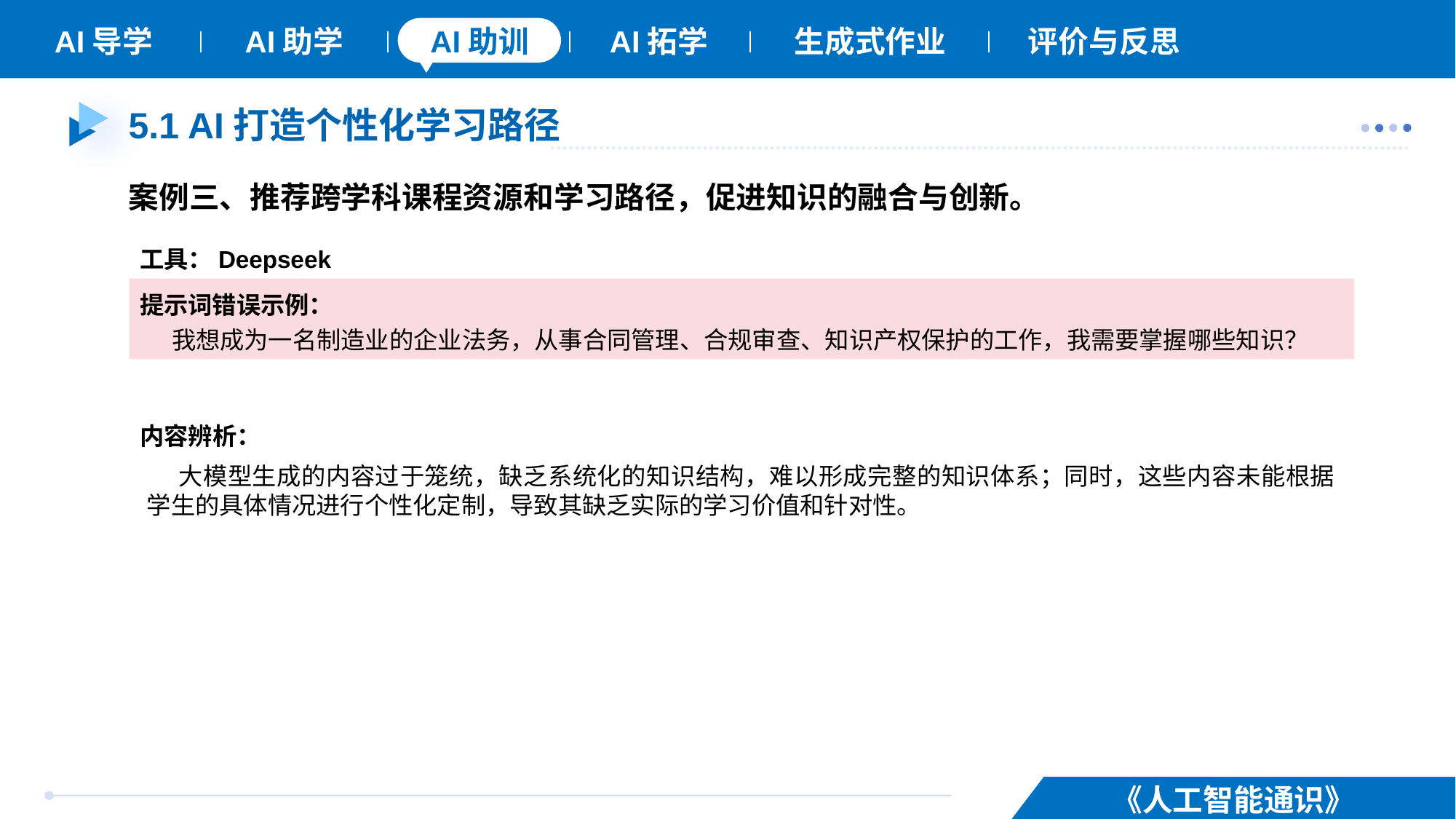

# 5.1 AI打造个性化学习路径
案例三、推荐跨学科课程资源和学习路径，促进知识的融合与创新。
工具：Deepseek
提示词错误示例：
我想成为一名制造业的企业法务，从事合同管理、合规审查、知识产权保护的工作，我需要掌握哪些知识？
内容辨析：
大模型生成的内容过于笼统，缺乏系统化的知识结构，难以形成完整的知识体系；同时，这些内容未能根据学生的具体情况进行个性化定制，导致其缺乏实际的学习价值和针对性。